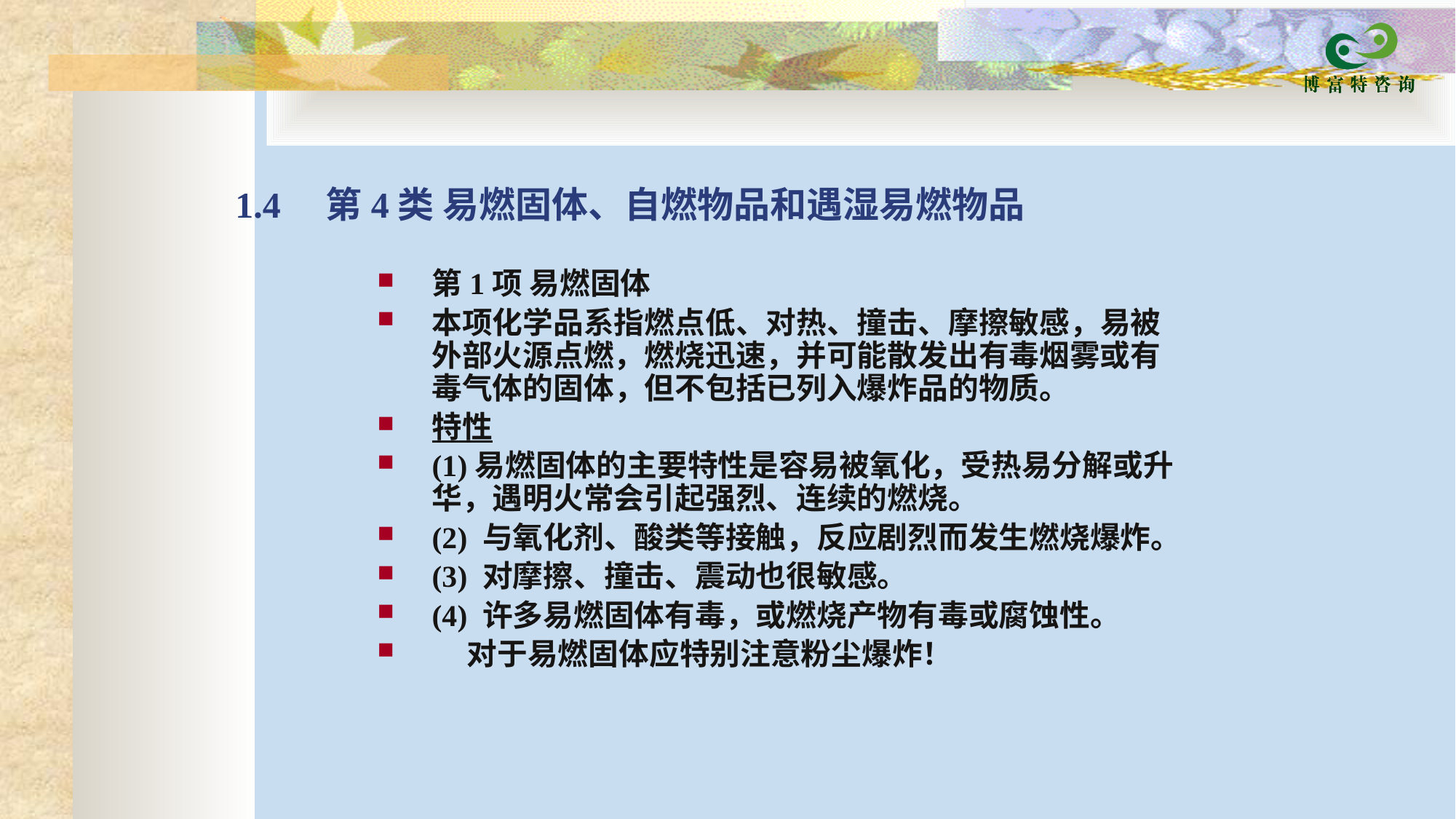

# 1.4    第4类 易燃固体、自燃物品和遇湿易燃物品
第1项 易燃固体
本项化学品系指燃点低、对热、撞击、摩擦敏感，易被外部火源点燃，燃烧迅速，并可能散发出有毒烟雾或有毒气体的固体，但不包括已列入爆炸品的物质。
特性
(1)易燃固体的主要特性是容易被氧化，受热易分解或升华，遇明火常会引起强烈、连续的燃烧。
(2) 与氧化剂、酸类等接触，反应剧烈而发生燃烧爆炸。
(3) 对摩擦、撞击、震动也很敏感。
(4) 许多易燃固体有毒，或燃烧产物有毒或腐蚀性。
    对于易燃固体应特别注意粉尘爆炸！